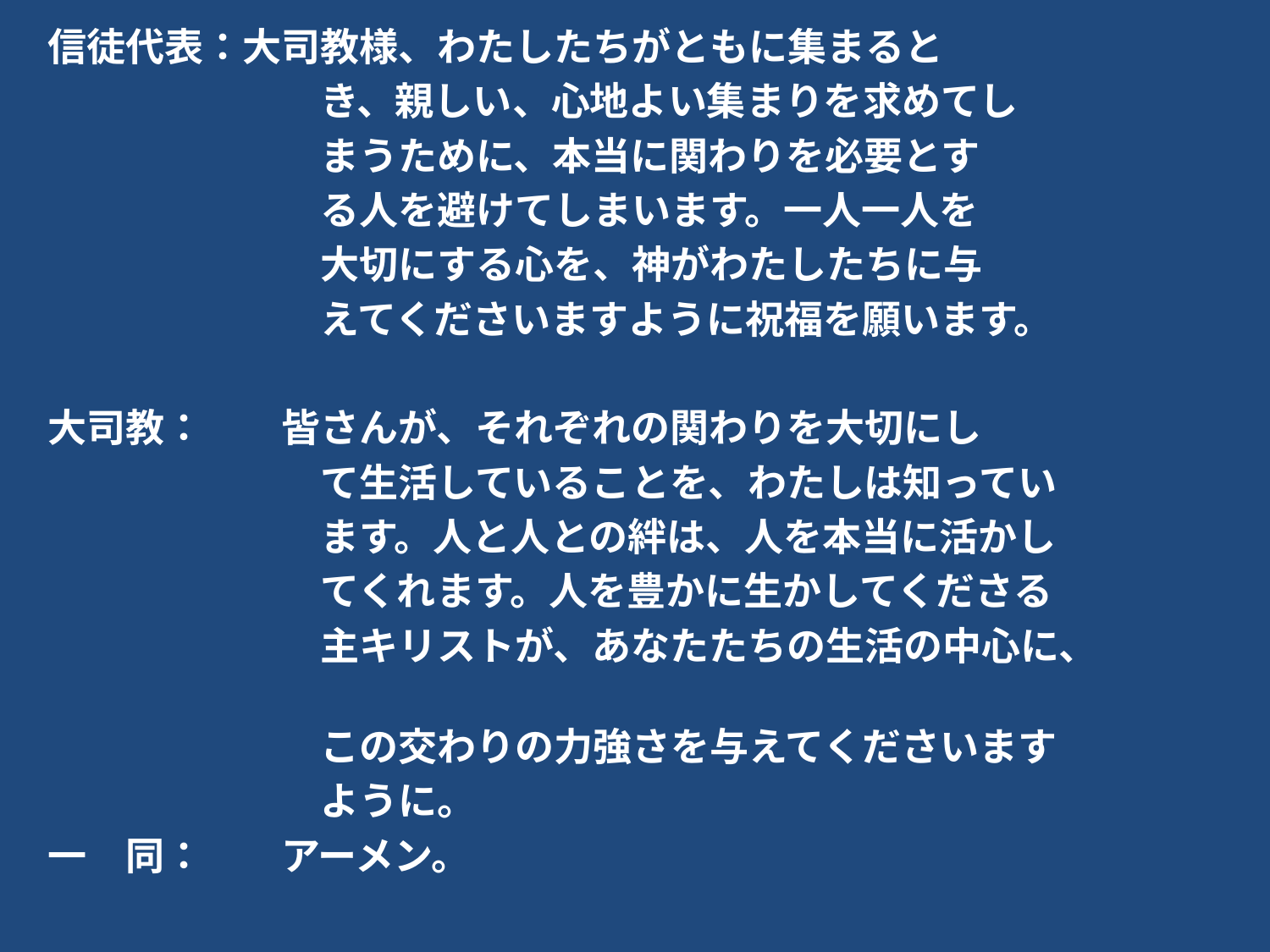

信徒代表：大司教様、わたしたちがともに集まると
　　　　　　　き、親しい、心地よい集まりを求めてし
　　　　　　　まうために、本当に関わりを必要とす
　　　　　　　る人を避けてしまいます。一人一人を
　　　　　　　大切にする心を、神がわたしたちに与
　　　　　　　えてくださいますように祝福を願います。

大司教：　　皆さんが、それぞれの関わりを大切にし
　　　　　　　て生活していることを、わたしは知ってい
　　　　　　　ます。人と人との絆は、人を本当に活かし
　　　　　　　てくれます。人を豊かに生かしてくださる
　　　　　　　主キリストが、あなたたちの生活の中心に、
　　　　　　　この交わりの力強さを与えてくださいます
　　　　　　　ように。
一　同：　　アーメン。

#